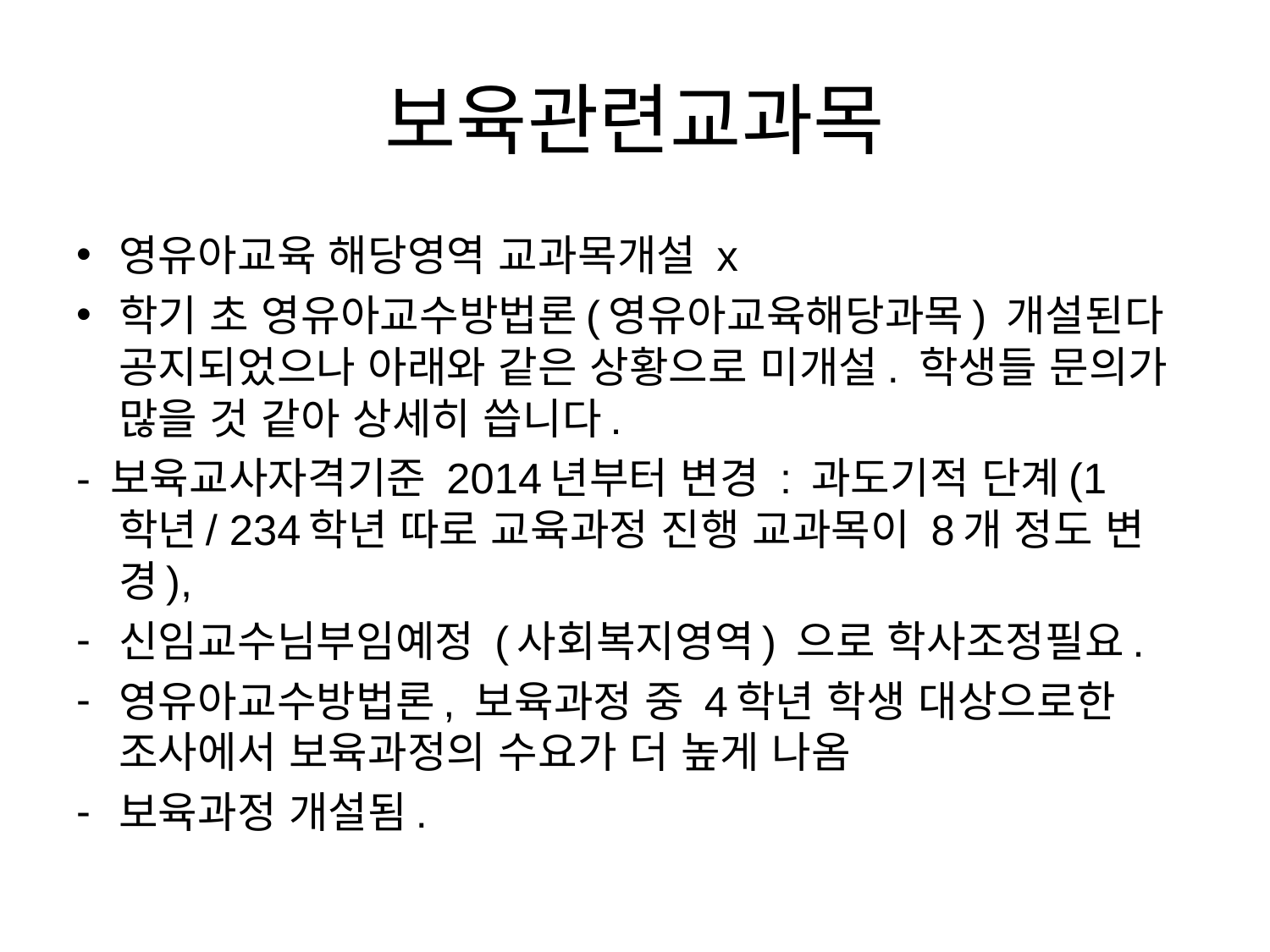

# 보육관련교과목
영유아교육 해당영역 교과목개설 x
학기 초 영유아교수방법론(영유아교육해당과목) 개설된다 공지되었으나 아래와 같은 상황으로 미개설. 학생들 문의가 많을 것 같아 상세히 씁니다.
- 보육교사자격기준 2014년부터 변경 : 과도기적 단계(1학년/ 234학년 따로 교육과정 진행 교과목이 8개 정도 변경),
신임교수님부임예정 (사회복지영역) 으로 학사조정필요.
영유아교수방법론, 보육과정 중 4학년 학생 대상으로한 조사에서 보육과정의 수요가 더 높게 나옴
보육과정 개설됨.